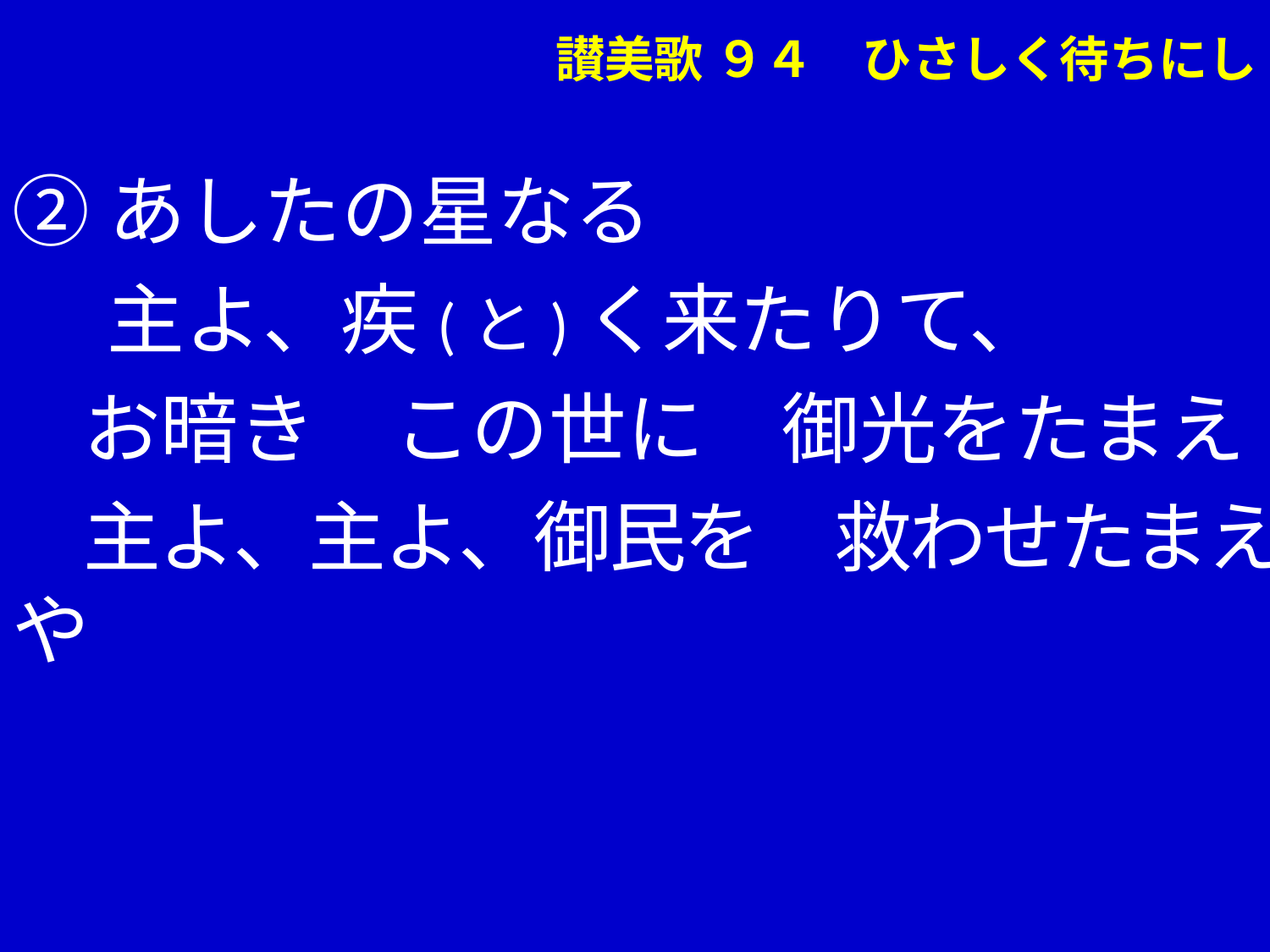

# 讃美歌 ９４　ひさしく待ちにし
②あしたの星なる
　 主よ、疾(と)く来たりて、
   お暗き　この世に　御光をたまえ
   主よ、主よ、御民を　救わせたまえや